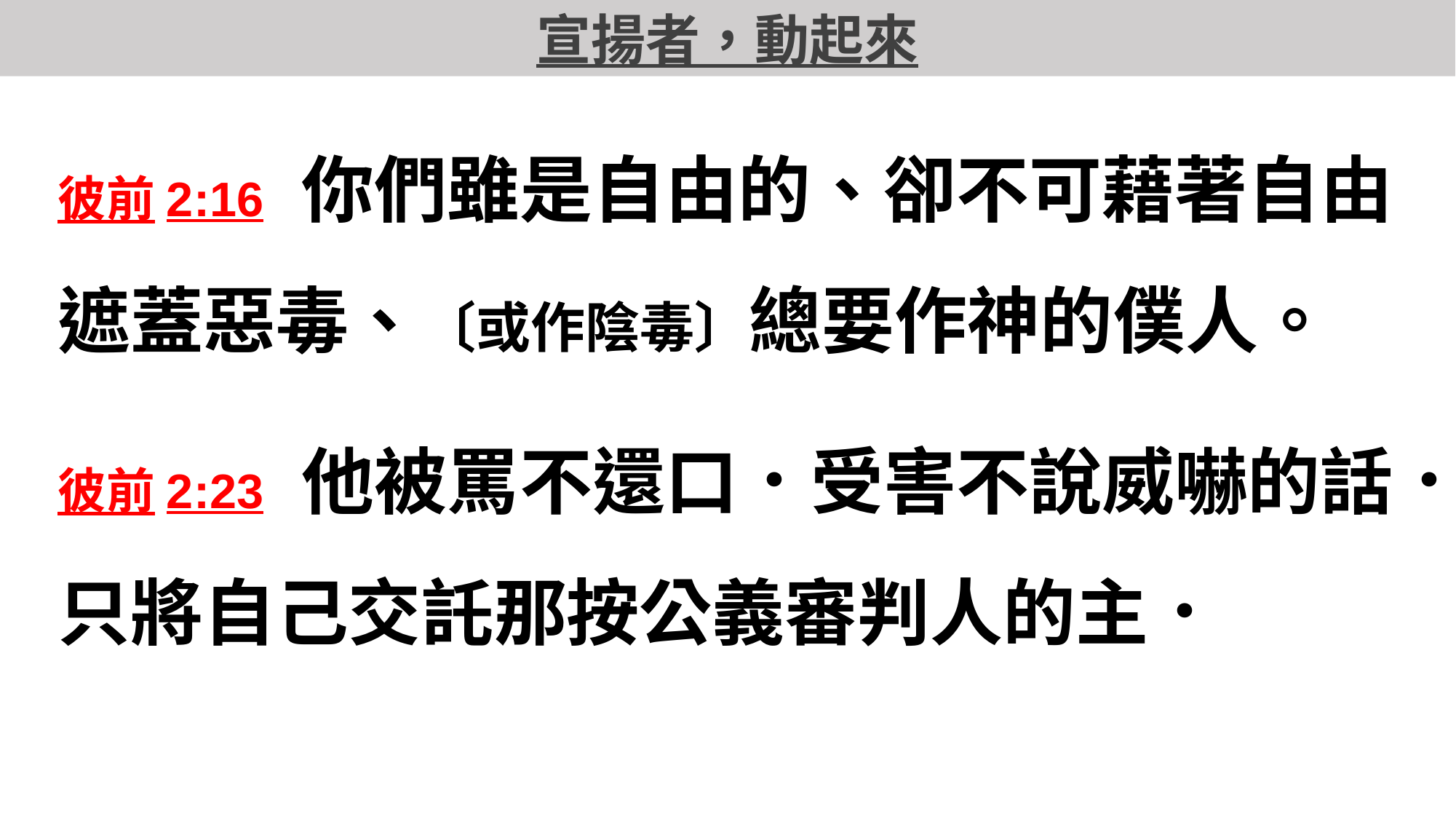

宣揚者，動起來

彼前2:16  你們雖是自由的、卻不可藉著自由遮蓋惡毒、〔或作陰毒〕總要作神的僕人。

彼前2:23  他被罵不還口．受害不說威嚇的話．只將自己交託那按公義審判人的主．